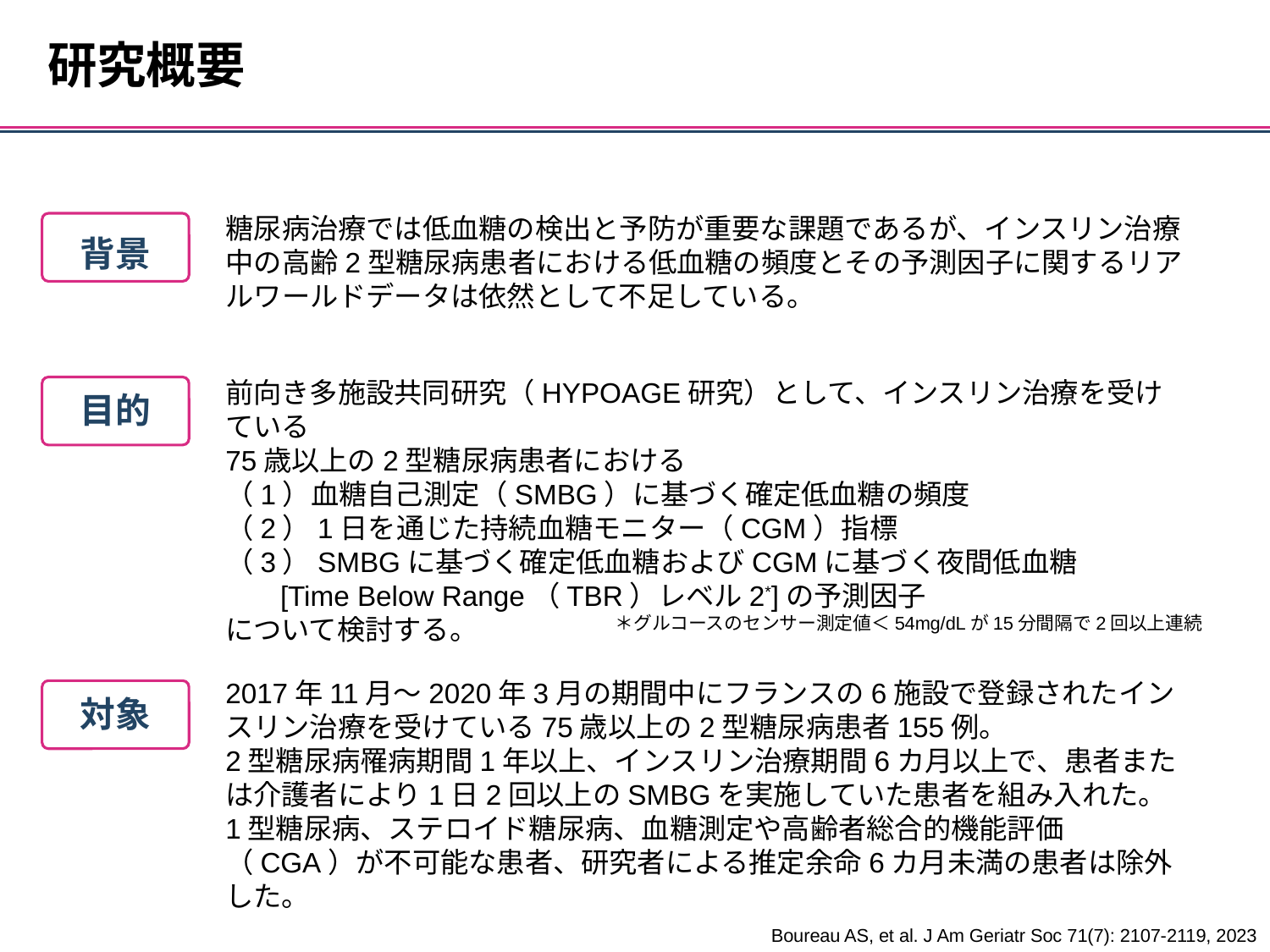

研究概要
糖尿病治療では低血糖の検出と予防が重要な課題であるが、インスリン治療中の高齢2型糖尿病患者における低血糖の頻度とその予測因子に関するリアルワールドデータは依然として不足している。

背景
前向き多施設共同研究（HYPOAGE研究）として、インスリン治療を受けている
75歳以上の2型糖尿病患者における
（1）血糖自己測定（SMBG）に基づく確定低血糖の頻度
（2）1日を通じた持続血糖モニター（CGM）指標
（3）SMBGに基づく確定低血糖およびCGMに基づく夜間低血糖
       [Time Below Range（TBR）レベル2*]の予測因子
について検討する。

目的
＊グルコースのセンサー測定値＜54mg/dLが15分間隔で2回以上連続
2017年11月～2020年3月の期間中にフランスの6施設で登録されたインスリン治療を受けている75歳以上の2型糖尿病患者155例。
2型糖尿病罹病期間1年以上、インスリン治療期間6カ月以上で、患者または介護者により1日2回以上のSMBGを実施していた患者を組み入れた。
1型糖尿病、ステロイド糖尿病、血糖測定や高齢者総合的機能評価（CGA）が不可能な患者、研究者による推定余命6カ月未満の患者は除外した。

対象
Boureau AS, et al. J Am Geriatr Soc 71(7): 2107-2119, 2023